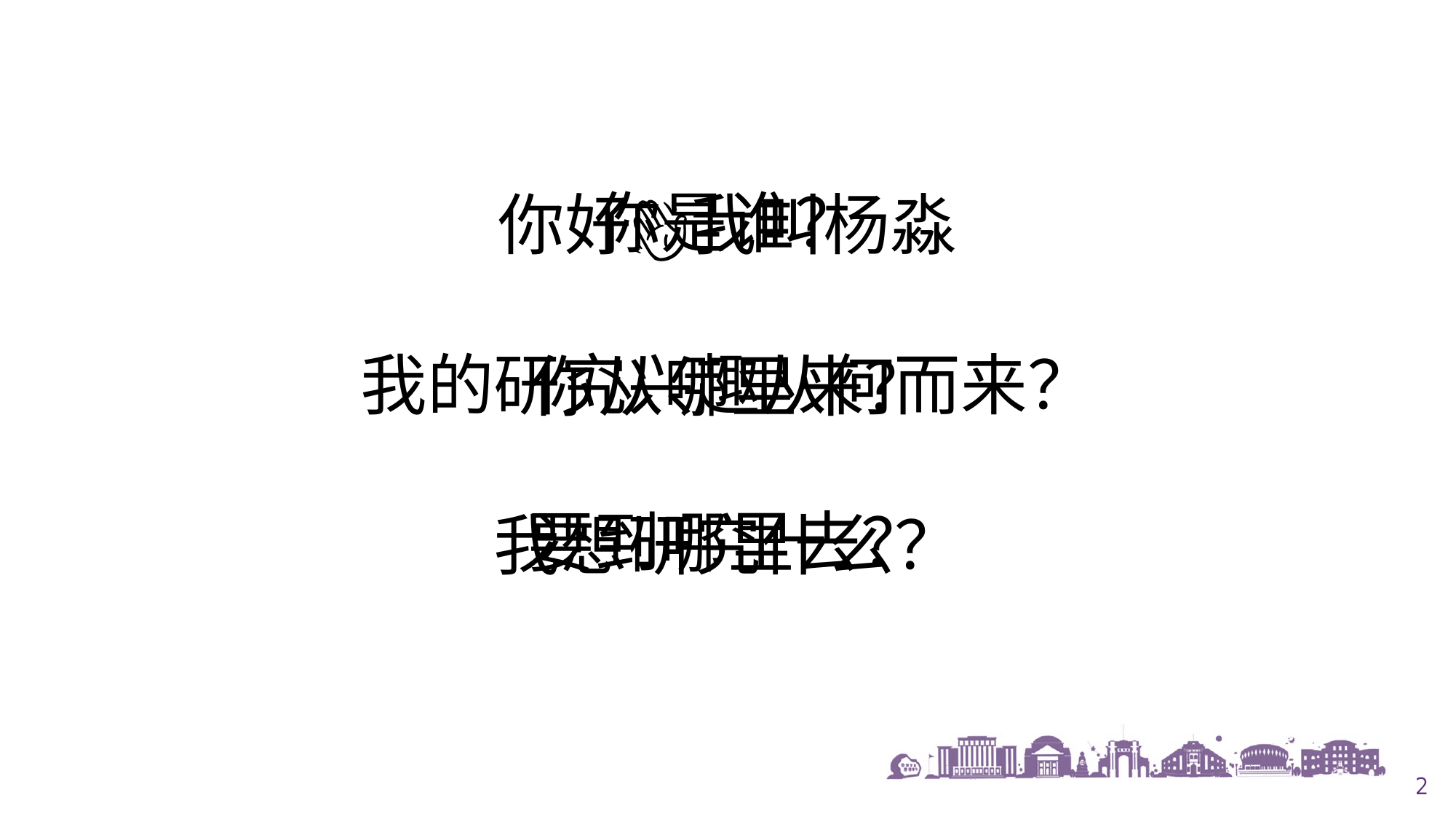

你是谁？
你好👋我叫杨淼

我的研究兴趣从何而来？

我想研究什么？
你从哪里来？
要到哪里去？
2